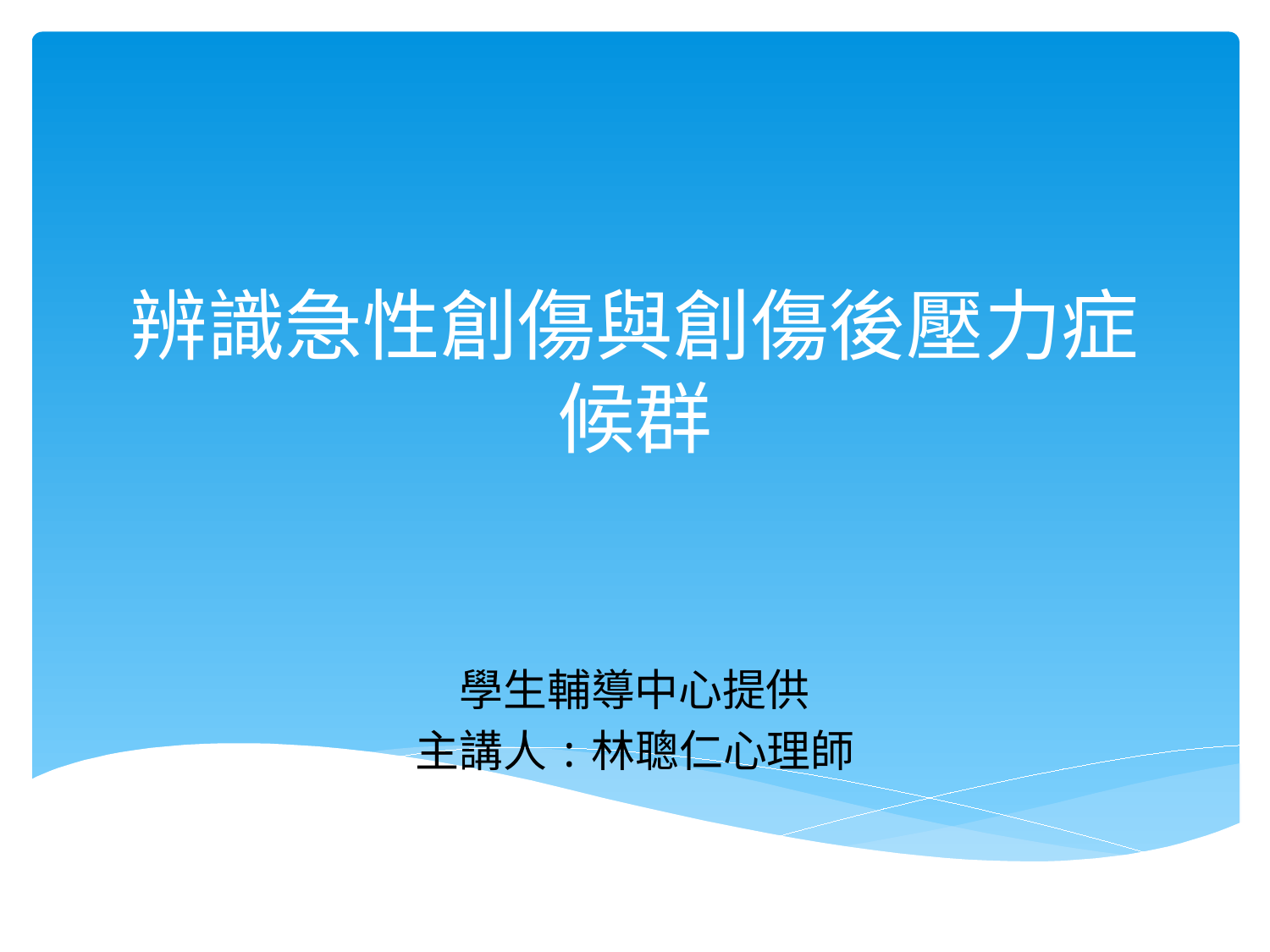

# 辨識急性創傷與創傷後壓力症候群
學生輔導中心提供
主講人:林聰仁心理師